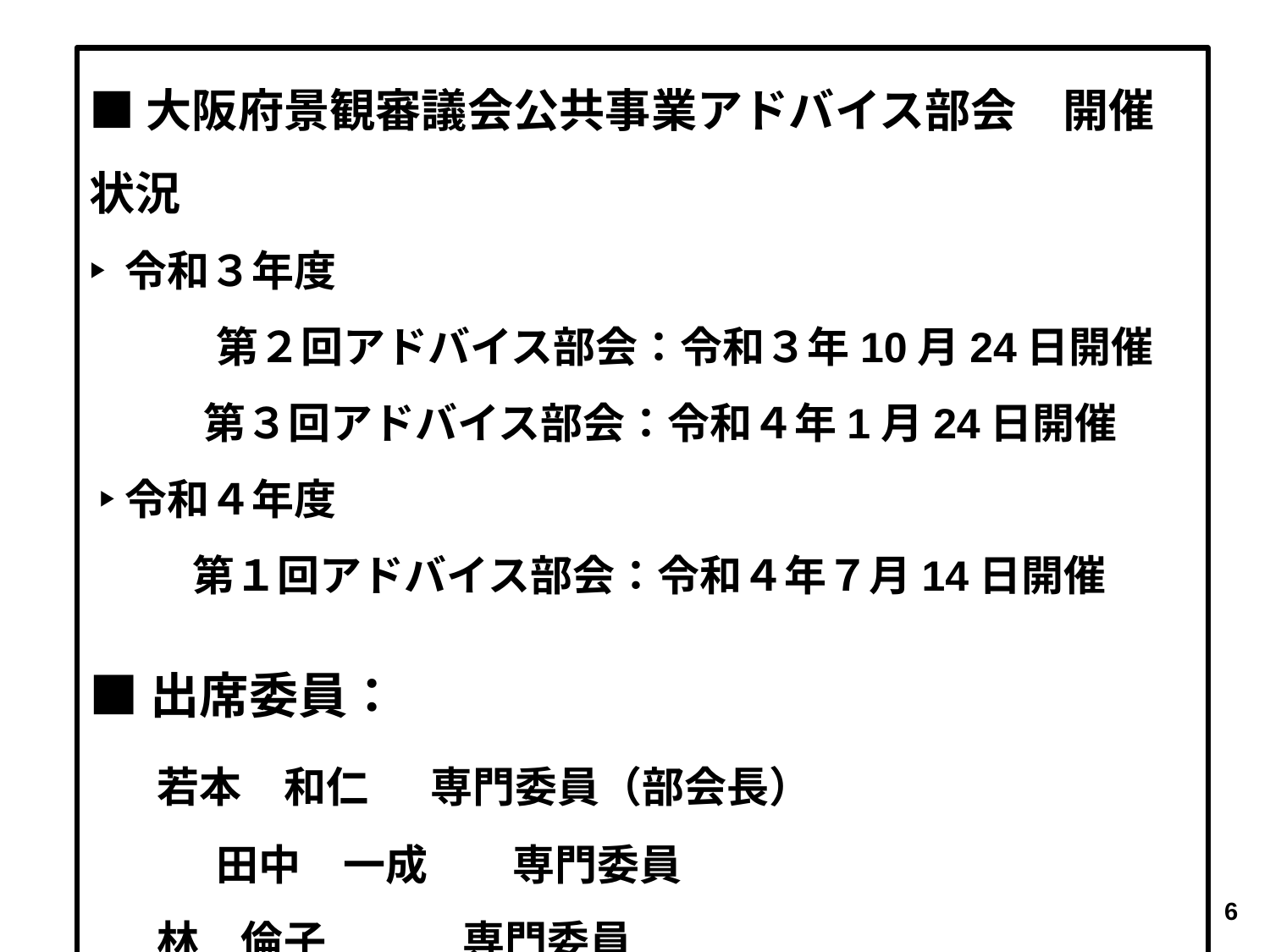

■大阪府景観審議会公共事業アドバイス部会　開催状況
‣ 令和３年度
　　　第２回アドバイス部会：令和３年10月24日開催
 　　 第３回アドバイス部会：令和４年1月24日開催
 ‣令和４年度
　　  第１回アドバイス部会：令和４年７月14日開催

■出席委員：
     若本　和仁　  専門委員（部会長）
　　　田中　一成　　専門委員
      林　倫子　　　 専門委員
6